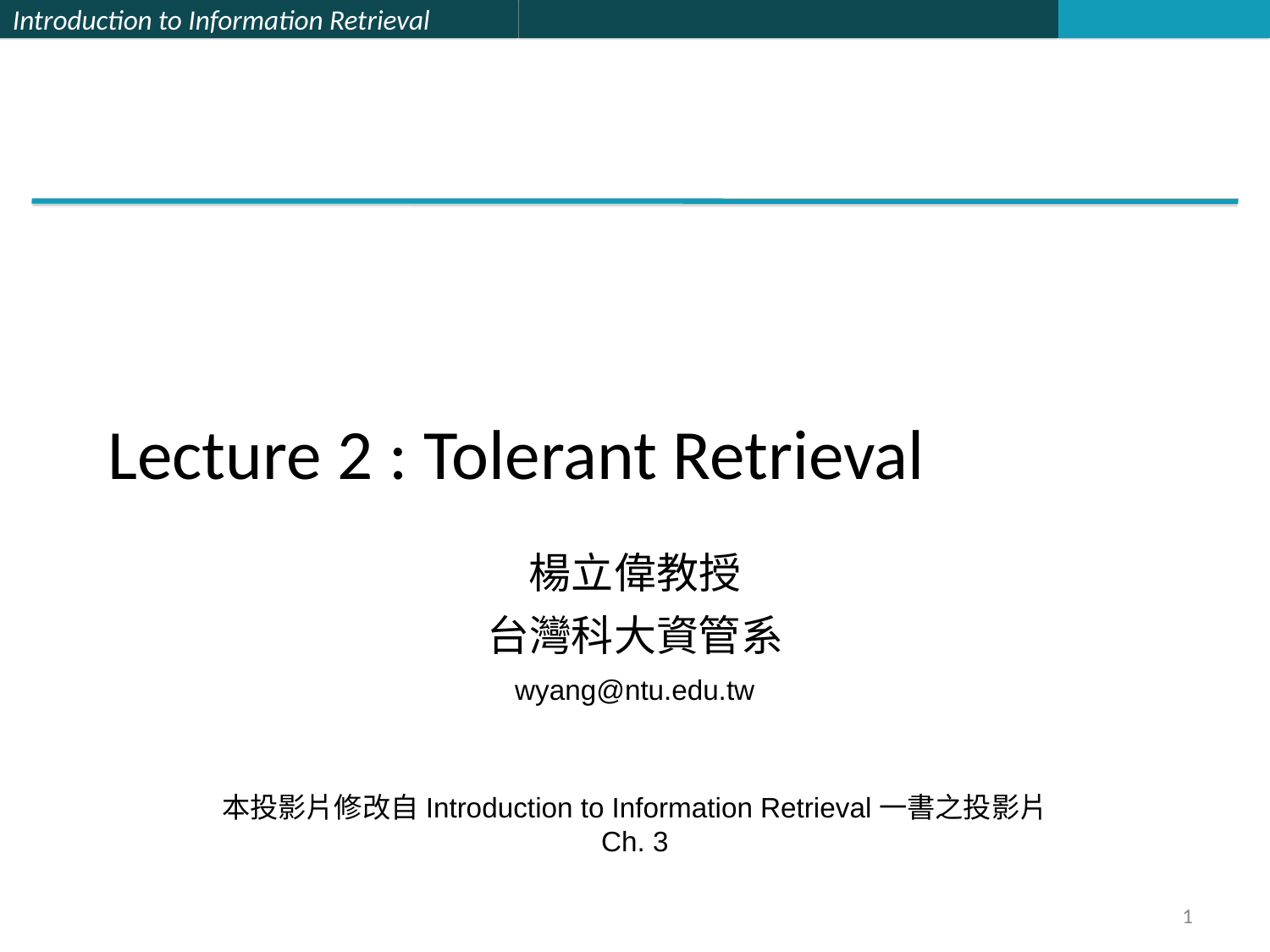

# Lecture 2 : Tolerant Retrieval
楊立偉教授
台灣科大資管系
wyang@ntu.edu.tw

本投影片修改自Introduction to Information Retrieval一書之投影片 Ch. 3
1